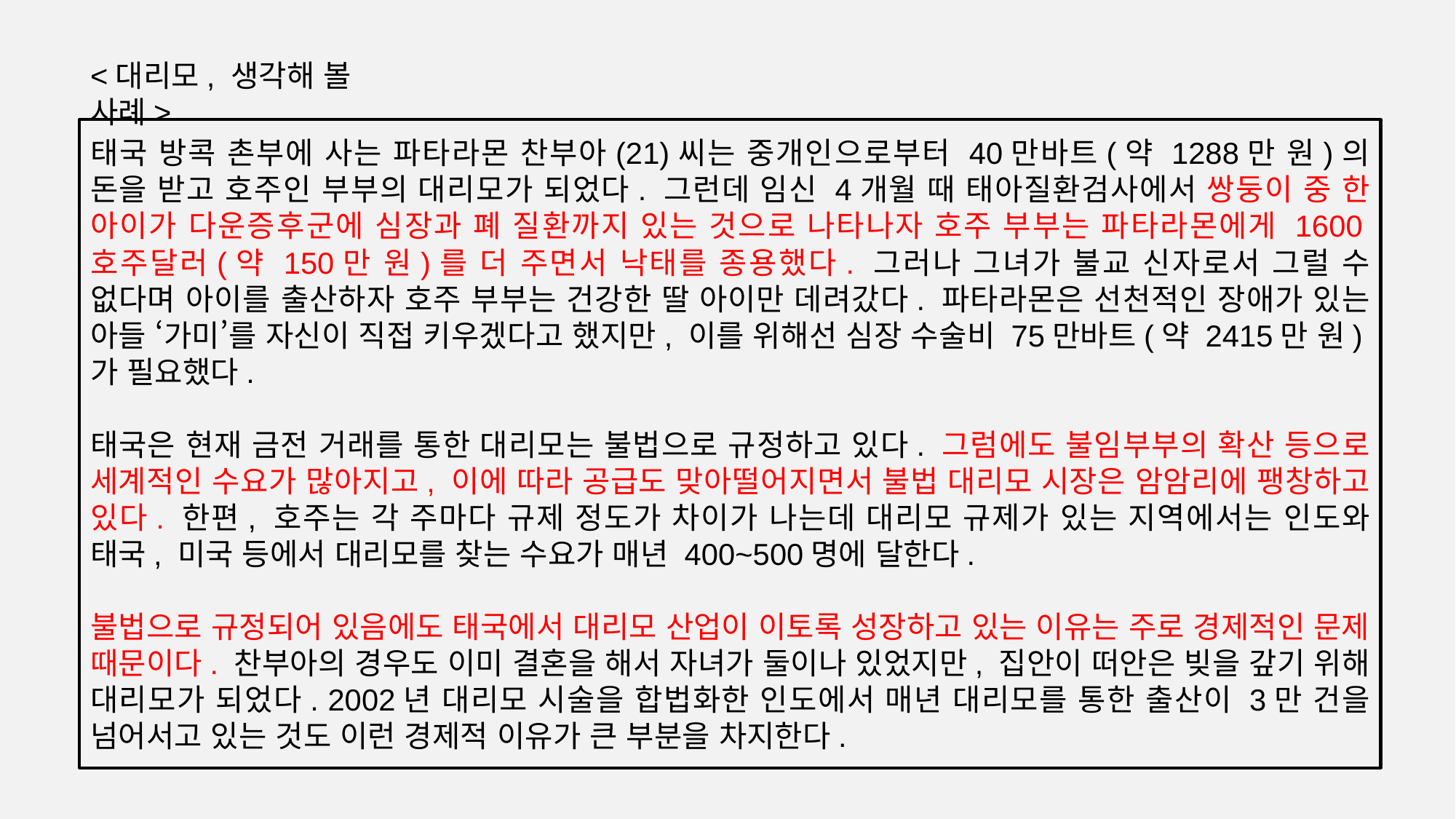

<대리모, 생각해 볼 사례>
태국 방콕 촌부에 사는 파타라몬 찬부아(21)씨는 중개인으로부터 40만바트(약 1288만 원)의 돈을 받고 호주인 부부의 대리모가 되었다. 그런데 임신 4개월 때 태아질환검사에서 쌍둥이 중 한 아이가 다운증후군에 심장과 폐 질환까지 있는 것으로 나타나자 호주 부부는 파타라몬에게 1600호주달러(약 150만 원)를 더 주면서 낙태를 종용했다. 그러나 그녀가 불교 신자로서 그럴 수 없다며 아이를 출산하자 호주 부부는 건강한 딸 아이만 데려갔다. 파타라몬은 선천적인 장애가 있는 아들 ‘가미’를 자신이 직접 키우겠다고 했지만, 이를 위해선 심장 수술비 75만바트(약 2415만 원)가 필요했다.

태국은 현재 금전 거래를 통한 대리모는 불법으로 규정하고 있다. 그럼에도 불임부부의 확산 등으로 세계적인 수요가 많아지고, 이에 따라 공급도 맞아떨어지면서 불법 대리모 시장은 암암리에 팽창하고 있다. 한편, 호주는 각 주마다 규제 정도가 차이가 나는데 대리모 규제가 있는 지역에서는 인도와 태국, 미국 등에서 대리모를 찾는 수요가 매년 400~500명에 달한다.

불법으로 규정되어 있음에도 태국에서 대리모 산업이 이토록 성장하고 있는 이유는 주로 경제적인 문제 때문이다. 찬부아의 경우도 이미 결혼을 해서 자녀가 둘이나 있었지만, 집안이 떠안은 빚을 갚기 위해 대리모가 되었다. 2002년 대리모 시술을 합법화한 인도에서 매년 대리모를 통한 출산이 3만 건을 넘어서고 있는 것도 이런 경제적 이유가 큰 부분을 차지한다.